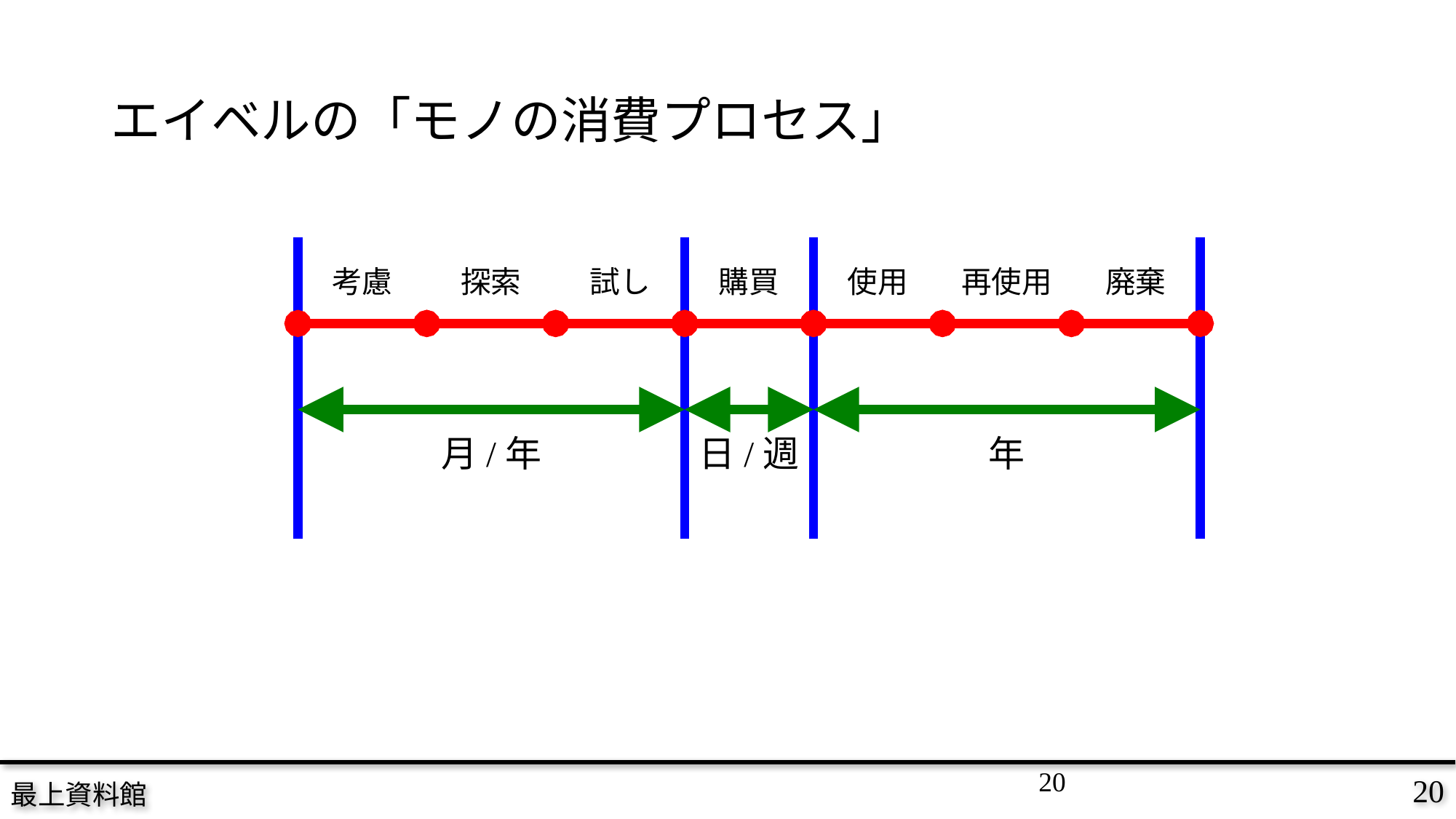

# エイベルの「モノの消費プロセス」
考慮
探索
試し
購買
使用
再使用
廃棄
月/年
日/週
年
20